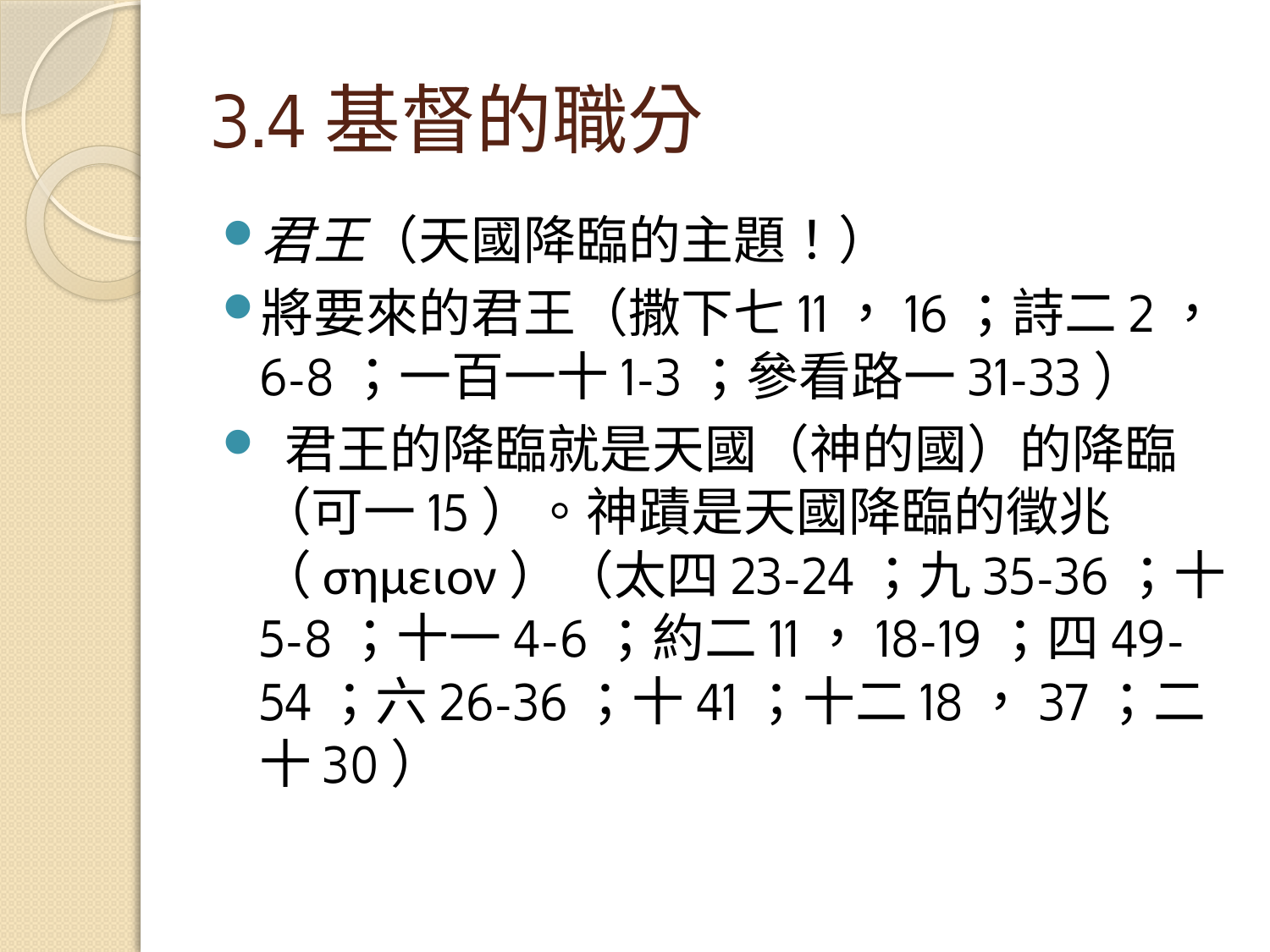

# 3.4基督的職分
君王（天國降臨的主題！）
將要來的君王（撒下七11，16；詩二2，6-8；一百一十1-3；參看路一31-33）
 君王的降臨就是天國（神的國）的降臨（可一15）。神蹟是天國降臨的徵兆（σημειον）（太四23-24；九35-36；十5-8；十一4-6；約二11，18-19；四49- 54；六26-36；十41；十二18，37；二十30）